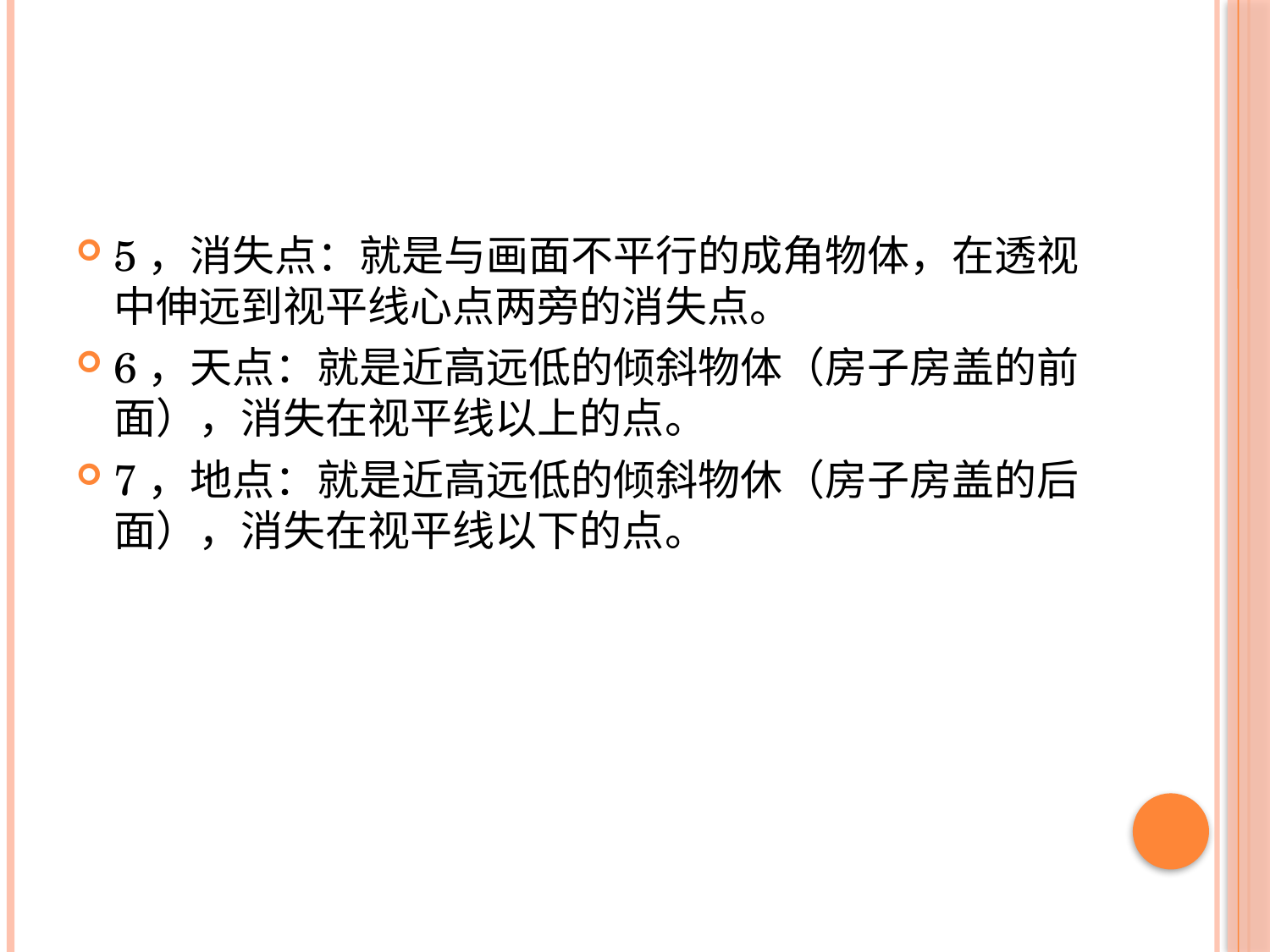

#
5，消失点：就是与画面不平行的成角物体，在透视中伸远到视平线心点两旁的消失点。
6，天点：就是近高远低的倾斜物体（房子房盖的前面），消失在视平线以上的点。
7，地点：就是近高远低的倾斜物休（房子房盖的后面），消失在视平线以下的点。